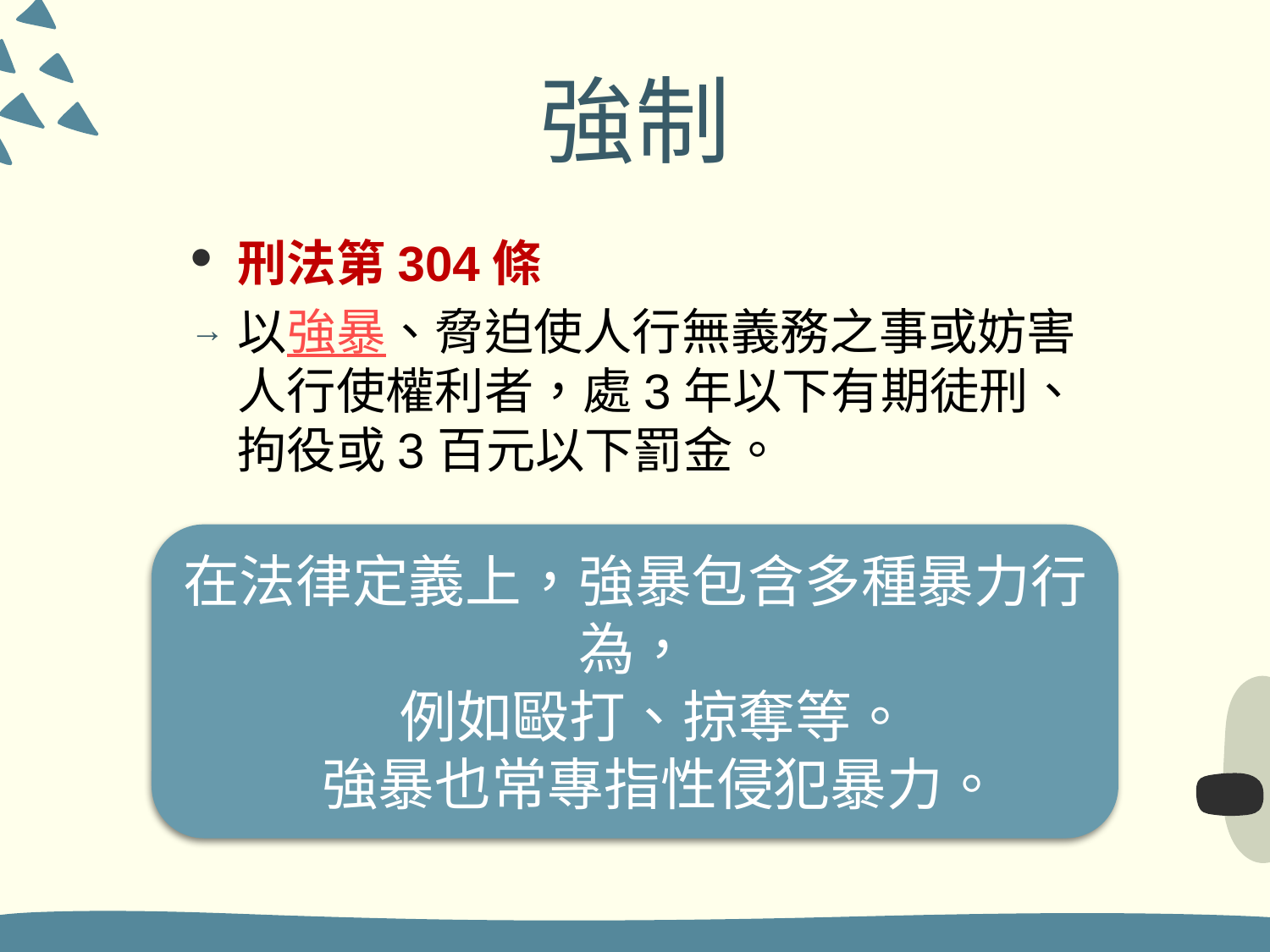

# 強制

刑法第304條
以強暴、脅迫使人行無義務之事或妨害人行使權利者，處3年以下有期徒刑、拘役或3百元以下罰金。

在法律定義上，強暴包含多種暴力行為，
  例如毆打、掠奪等。
   強暴也常專指性侵犯暴力。